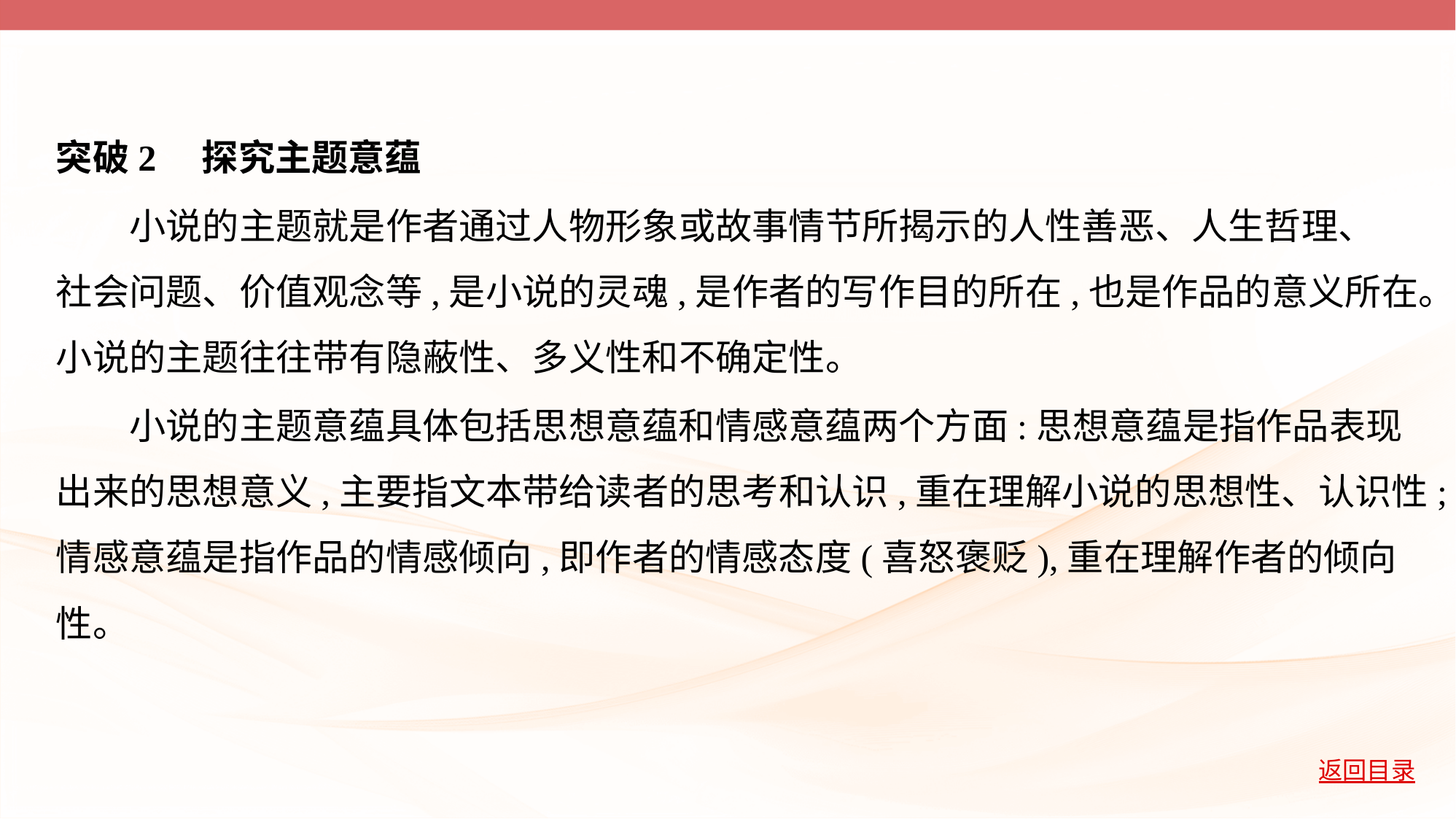

突破2　探究主题意蕴
　　小说的主题就是作者通过人物形象或故事情节所揭示的人性善恶、人生哲理、
社会问题、价值观念等,是小说的灵魂,是作者的写作目的所在,也是作品的意义所在。
小说的主题往往带有隐蔽性、多义性和不确定性。
　　小说的主题意蕴具体包括思想意蕴和情感意蕴两个方面:思想意蕴是指作品表现
出来的思想意义,主要指文本带给读者的思考和认识,重在理解小说的思想性、认识性;
情感意蕴是指作品的情感倾向,即作者的情感态度(喜怒褒贬),重在理解作者的倾向
性。